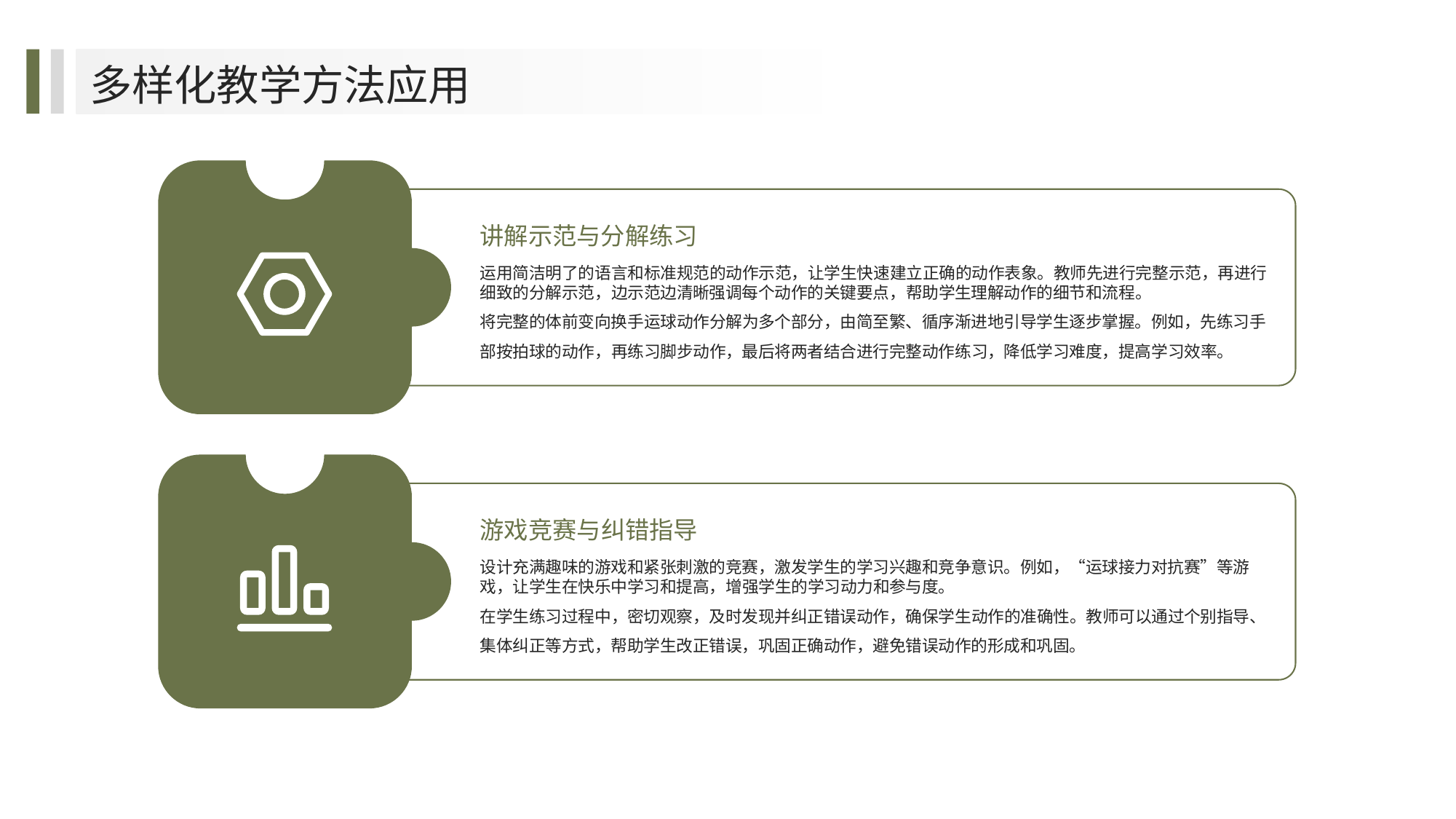

多样化教学方法应用

讲解示范与分解练习

运用简洁明了的语言和标准规范的动作示范，让学生快速建立正确的动作表象。教师先进行完整示范，再进行细致的分解示范，边示范边清晰强调每个动作的关键要点，帮助学生理解动作的细节和流程。
将完整的体前变向换手运球动作分解为多个部分，由简至繁、循序渐进地引导学生逐步掌握。例如，先练习手部按拍球的动作，再练习脚步动作，最后将两者结合进行完整动作练习，降低学习难度，提高学习效率。

游戏竞赛与纠错指导

设计充满趣味的游戏和紧张刺激的竞赛，激发学生的学习兴趣和竞争意识。例如，“运球接力对抗赛”等游戏，让学生在快乐中学习和提高，增强学生的学习动力和参与度。
在学生练习过程中，密切观察，及时发现并纠正错误动作，确保学生动作的准确性。教师可以通过个别指导、集体纠正等方式，帮助学生改正错误，巩固正确动作，避免错误动作的形成和巩固。